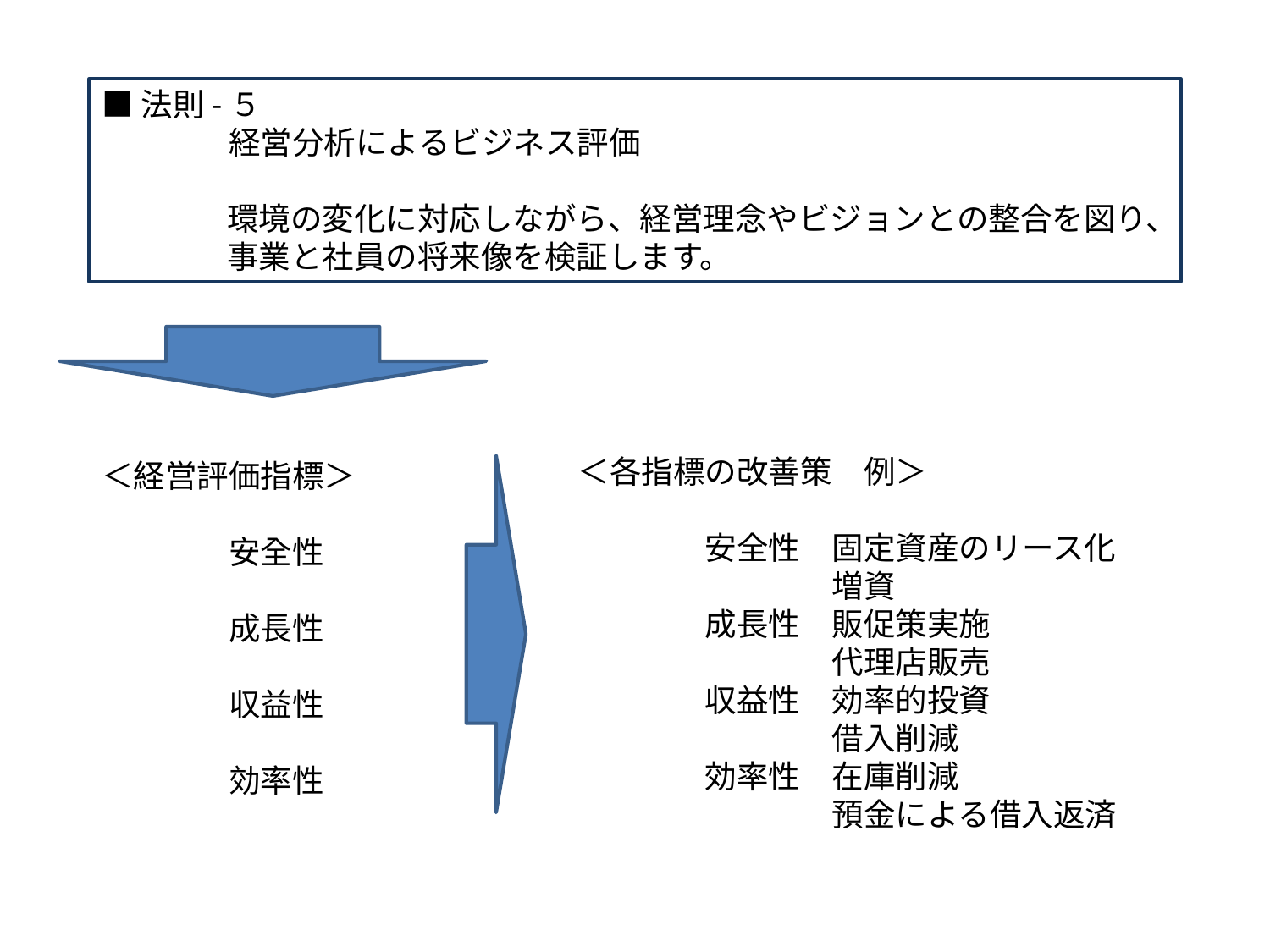

■法則-５
	経営分析によるビジネス評価

	環境の変化に対応しながら、経営理念やビジョンとの整合を図り、事業と社員の将来像を検証します。

＜各指標の改善策　例＞

	安全性	固定資産のリース化
		増資
	成長性	販促策実施
		代理店販売
	収益性	効率的投資
		借入削減
	効率性	在庫削減
		預金による借入返済
＜経営評価指標＞

	安全性

	成長性

	収益性

	効率性